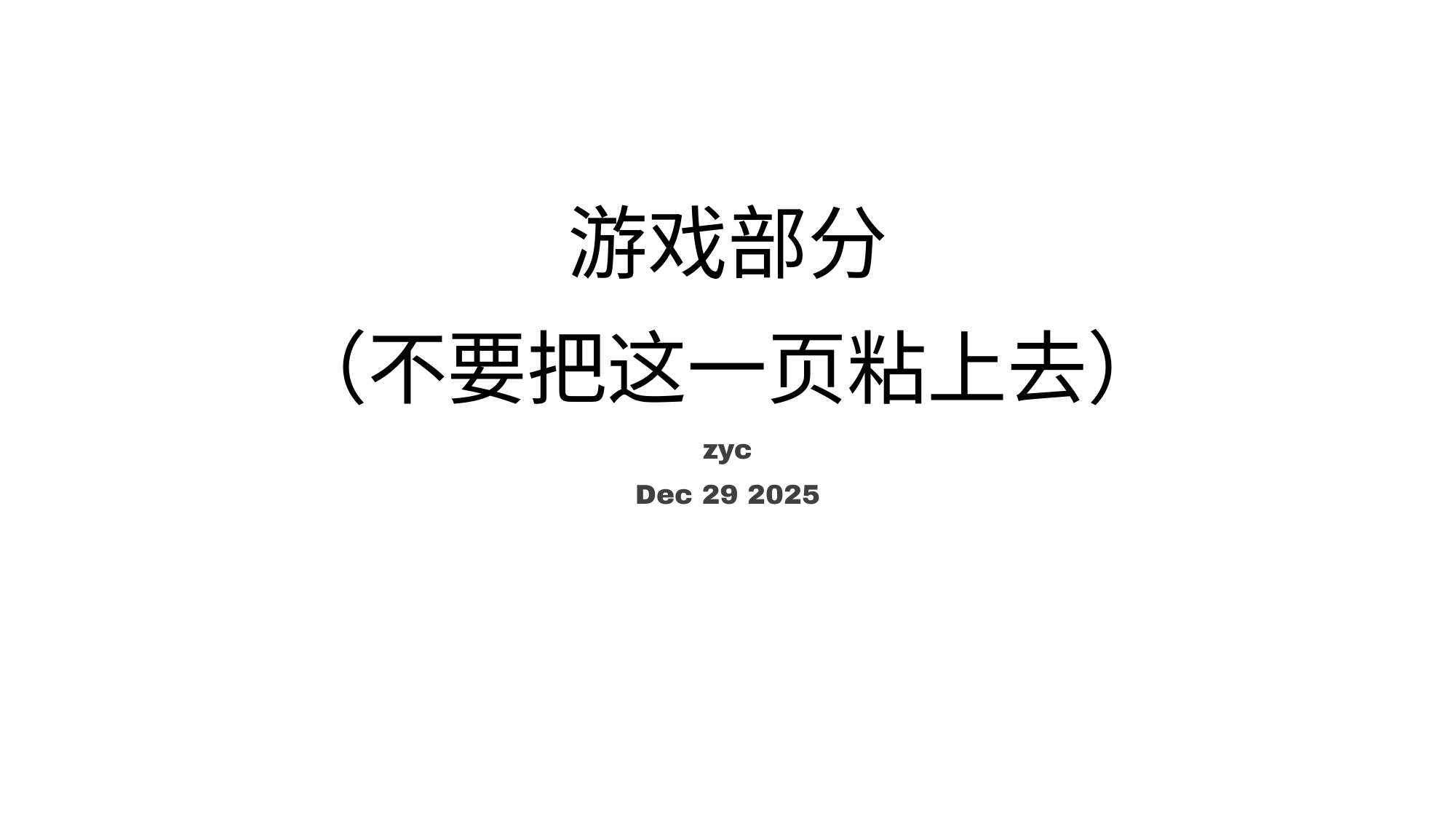

# 游戏部分 （不要把这一页粘上去）
zyc
Dec 29 2025